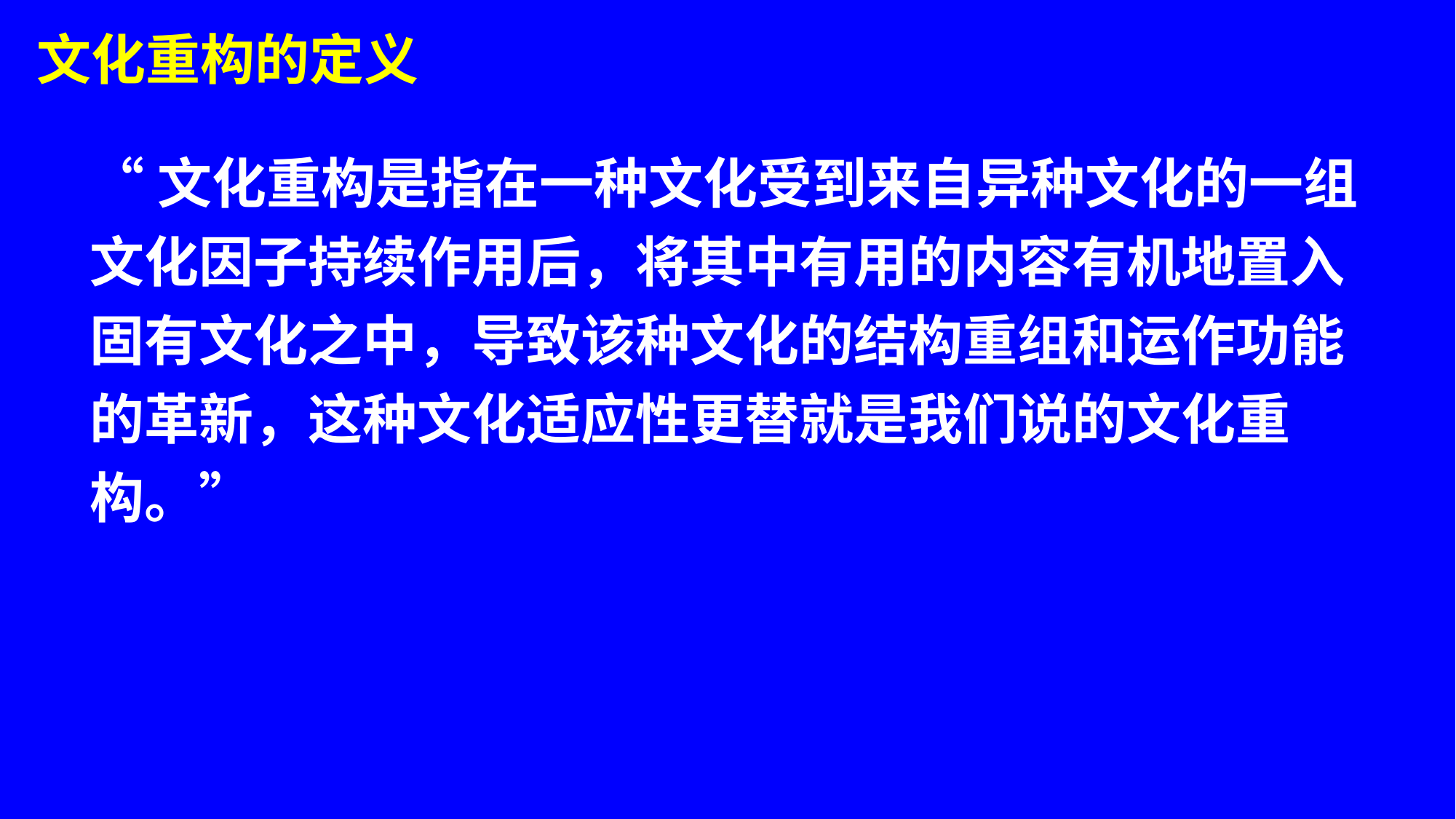

文化重构的定义
“文化重构是指在一种文化受到来自异种文化的一组文化因子持续作用后，将其中有用的内容有机地置入固有文化之中，导致该种文化的结构重组和运作功能的革新，这种文化适应性更替就是我们说的文化重构。”